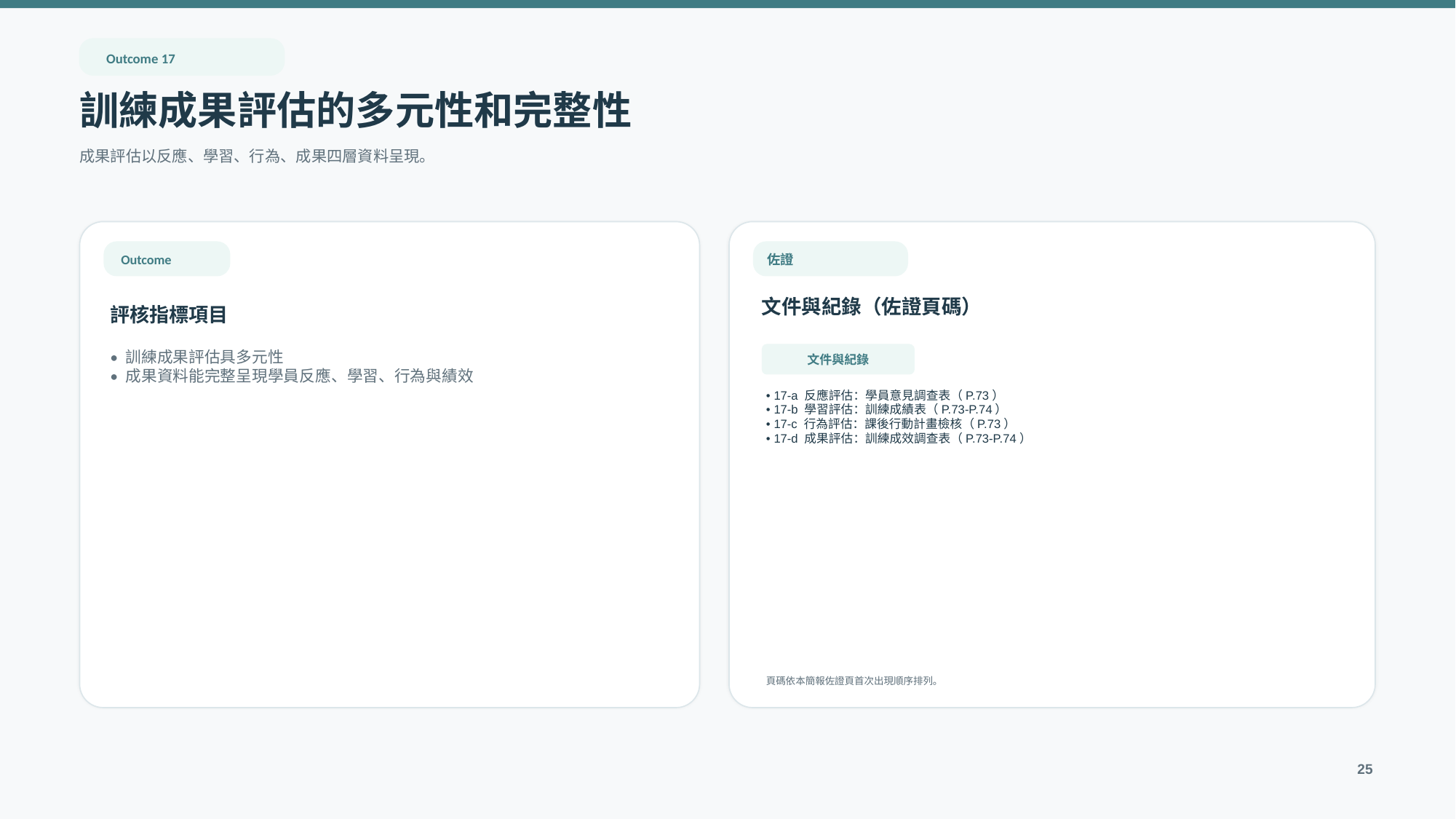

Outcome 17
訓練成果評估的多元性和完整性
成果評估以反應、學習、行為、成果四層資料呈現。

Outcome
佐證
文件與紀錄（佐證頁碼）
評核指標項目
文件與紀錄
• 訓練成果評估具多元性
• 成果資料能完整呈現學員反應、學習、行為與績效
• 17-a 反應評估：學員意見調查表（P.73）
• 17-b 學習評估：訓練成績表（P.73-P.74）
• 17-c 行為評估：課後行動計畫檢核（P.73）
• 17-d 成果評估：訓練成效調查表（P.73-P.74）
頁碼依本簡報佐證頁首次出現順序排列。
25